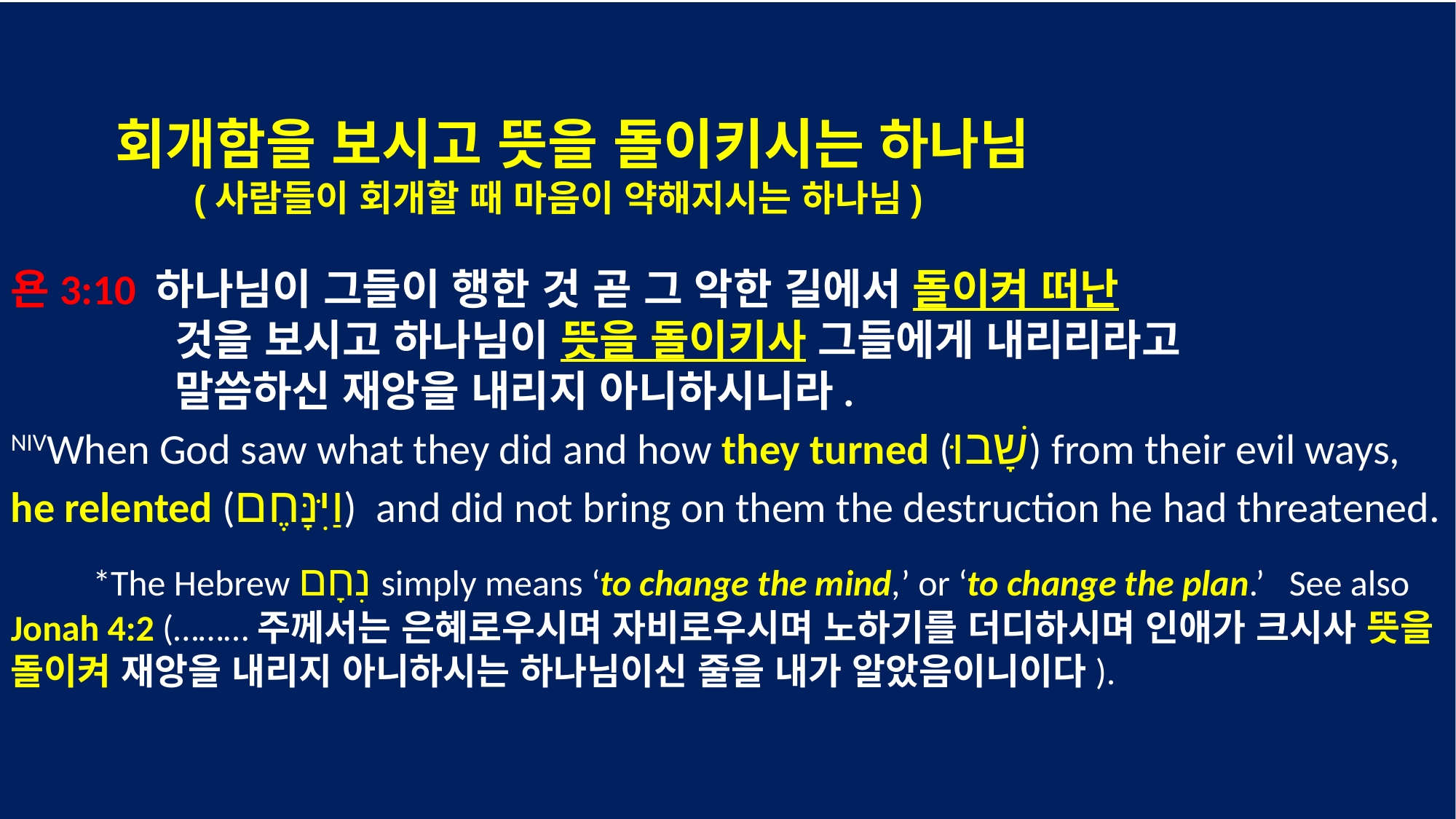

회개함을 보시고 뜻을 돌이키시는 하나님
                  (사람들이 회개할 때 마음이 약해지시는 하나님)

욘3:10 하나님이 그들이 행한 것 곧 그 악한 길에서 돌이켜 떠난
             것을 보시고 하나님이 뜻을 돌이키사 그들에게 내리리라고
             말씀하신 재앙을 내리지 아니하시니라.
NIVWhen God saw what they did and how they turned (שָׁבוּ) from their evil ways, he relented (וַיִּנָּחֶם)  and did not bring on them the destruction he had threatened.

          *The Hebrew נִחָם simply means ‘to change the mind,’ or ‘to change the plan.’   See also Jonah 4:2 (………주께서는 은혜로우시며 자비로우시며 노하기를 더디하시며 인애가 크시사 뜻을 돌이켜 재앙을 내리지 아니하시는 하나님이신 줄을 내가 알았음이니이다).